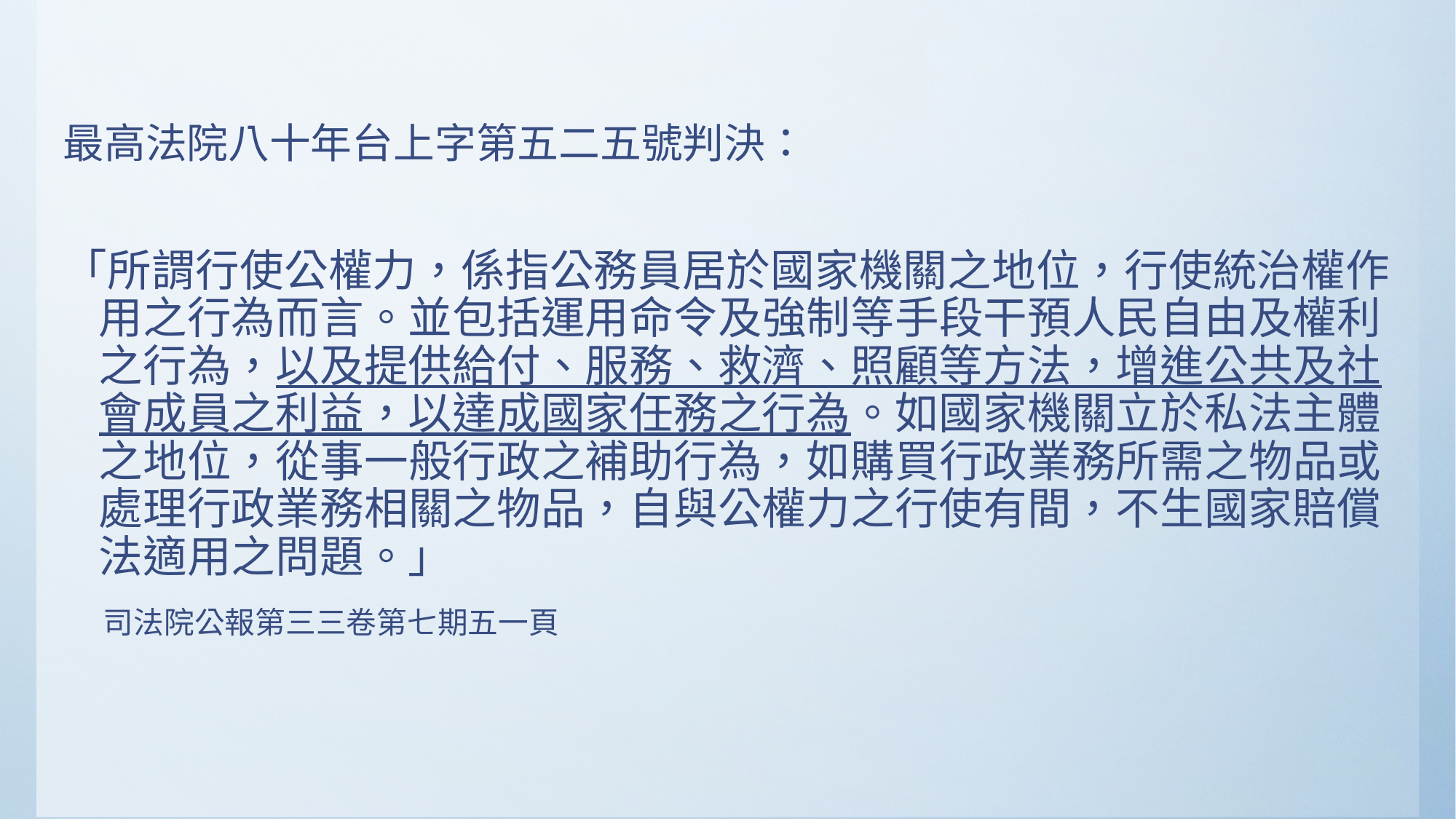

最高法院八十年台上字第五二五號判決：

「所謂行使公權力，係指公務員居於國家機關之地位，行使統治權作用之行為而言。並包括運用命令及強制等手段干預人民自由及權利之行為，以及提供給付、服務、救濟、照顧等方法，增進公共及社會成員之利益，以達成國家任務之行為。如國家機關立於私法主體之地位，從事一般行政之補助行為，如購買行政業務所需之物品或處理行政業務相關之物品，自與公權力之行使有間，不生國家賠償法適用之問題。」
     司法院公報第三三卷第七期五一頁